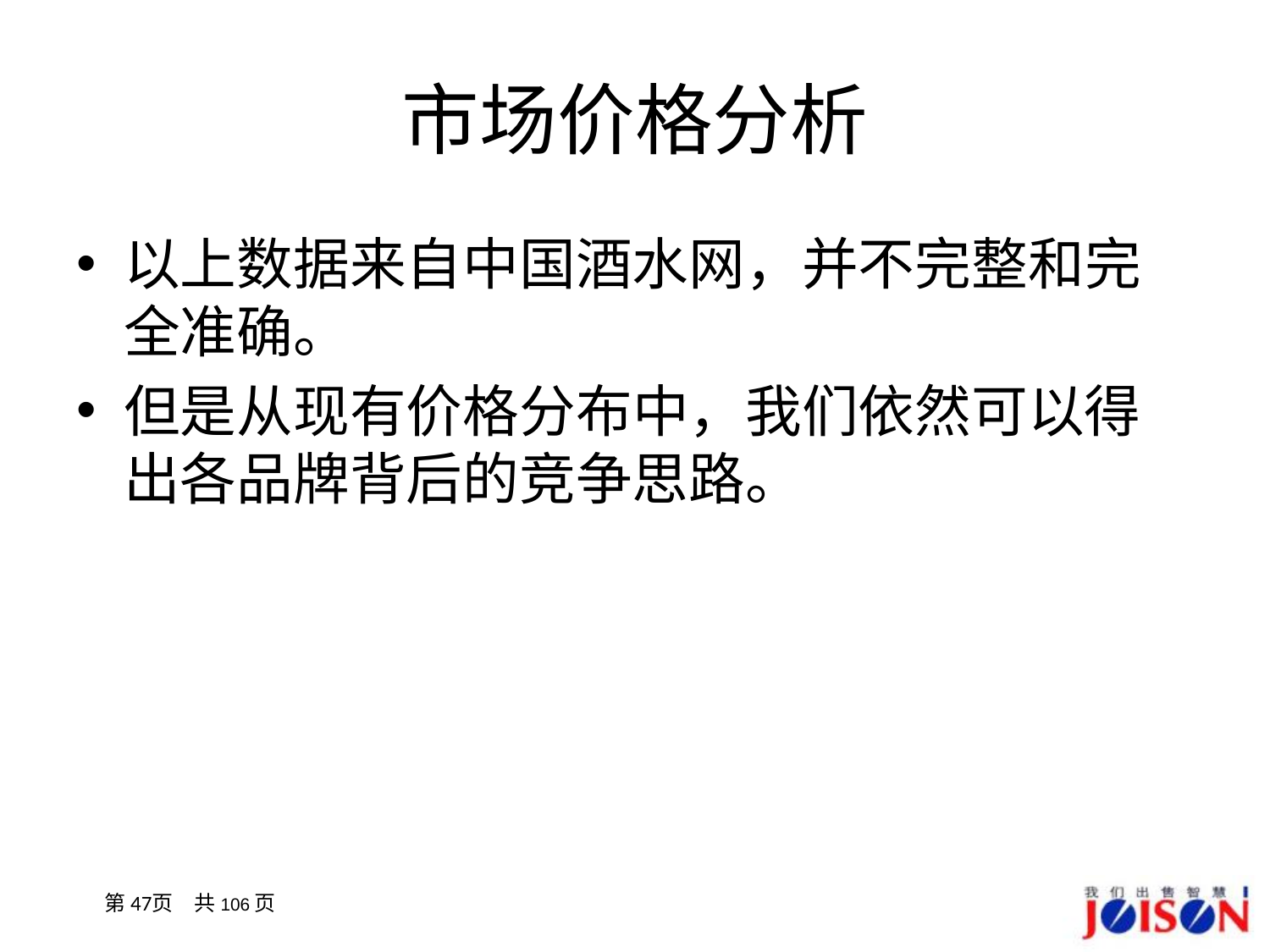

# 市场价格分析
以上数据来自中国酒水网，并不完整和完全准确。
但是从现有价格分布中，我们依然可以得出各品牌背后的竞争思路。